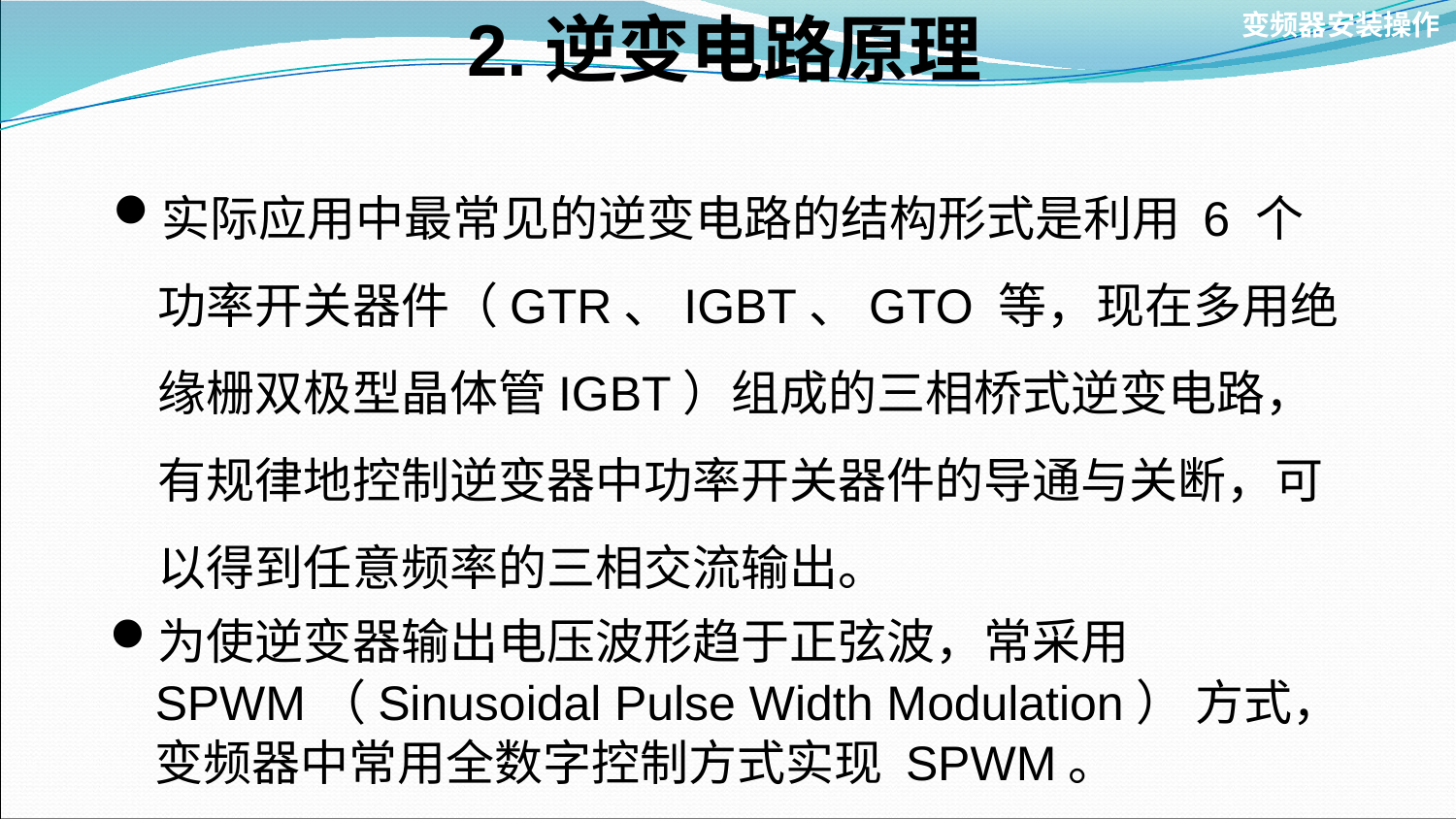

变频器安装操作
# 2.逆变电路原理
实际应用中最常见的逆变电路的结构形式是利用 6 个功率开关器件（GTR、IGBT、GTO 等，现在多用绝缘栅双极型晶体管IGBT）组成的三相桥式逆变电路，有规律地控制逆变器中功率开关器件的导通与关断，可以得到任意频率的三相交流输出。

为使逆变器输出电压波形趋于正弦波，常采用 SPWM（Sinusoidal Pulse Width Modulation） 方式，变频器中常用全数字控制方式实现 SPWM。
6